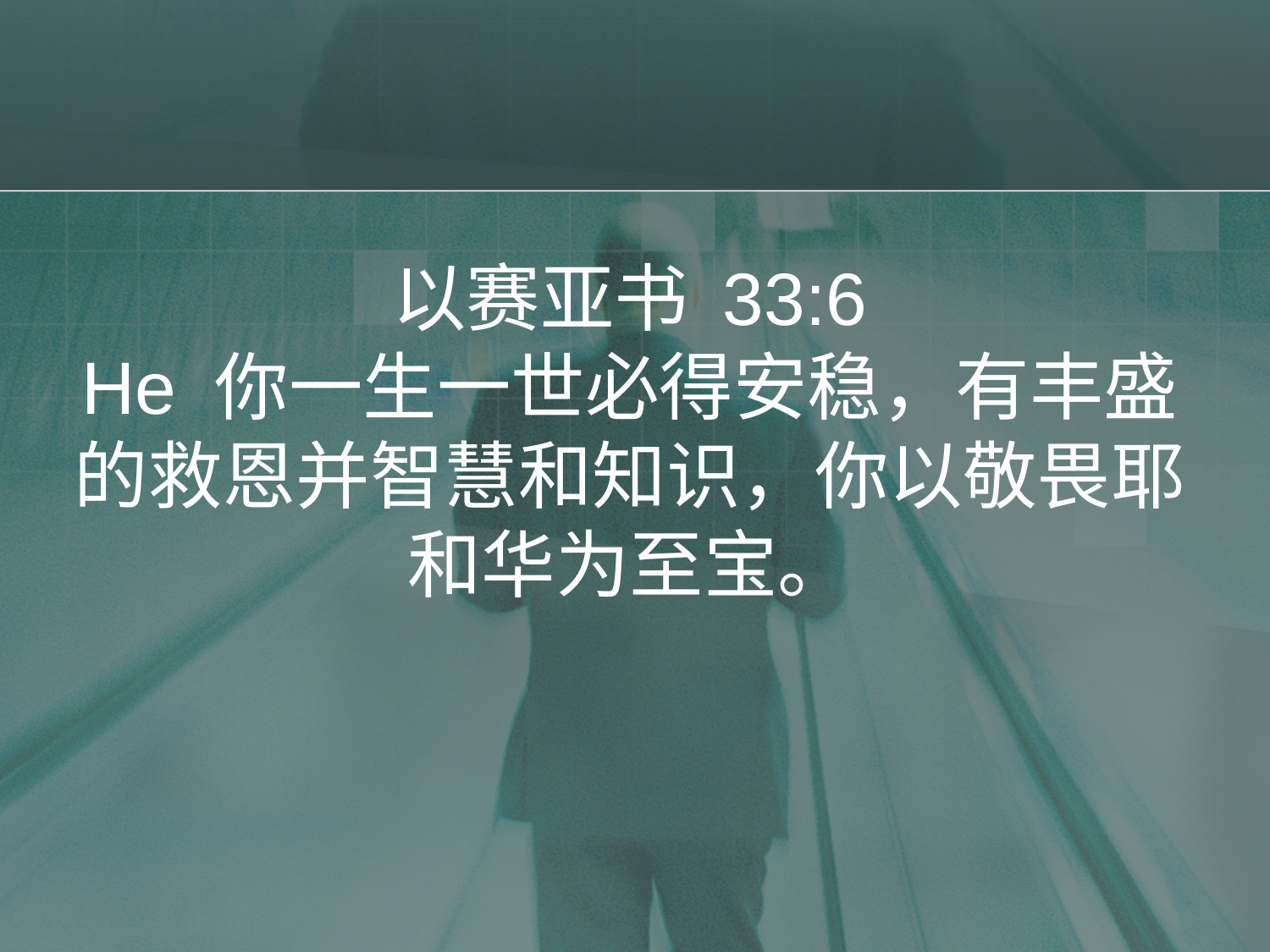

# 以赛亚书 33:6 He 你一生一世必得安稳，有丰盛的救恩并智慧和知识，你以敬畏耶和华为至宝。